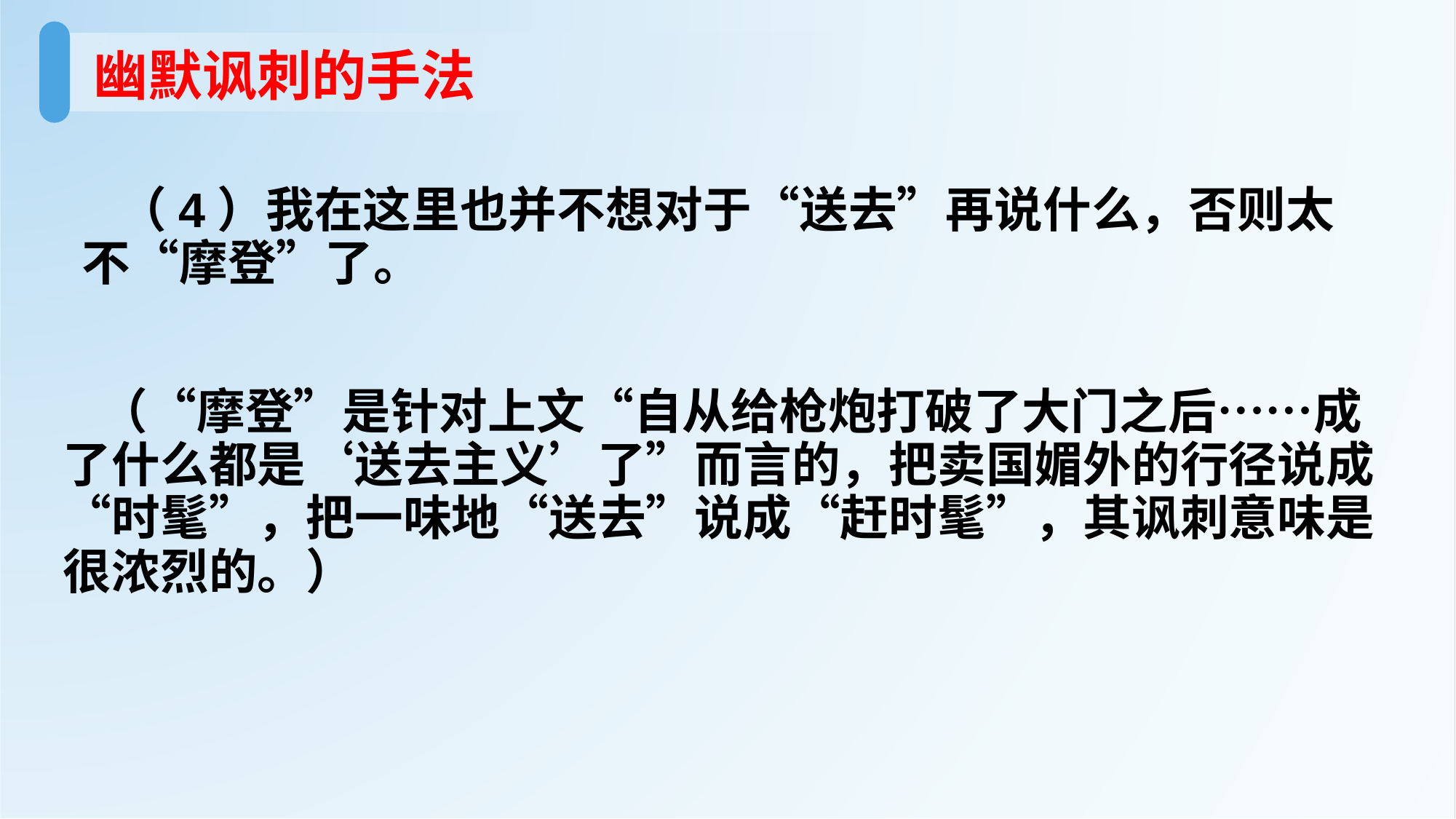

幽默讽刺的手法
（4）我在这里也并不想对于“送去”再说什么，否则太不“摩登”了。
（“摩登”是针对上文“自从给枪炮打破了大门之后……成了什么都是‘送去主义’了”而言的，把卖国媚外的行径说成“时髦”，把一味地“送去”说成“赶时髦”，其讽刺意味是很浓烈的。）